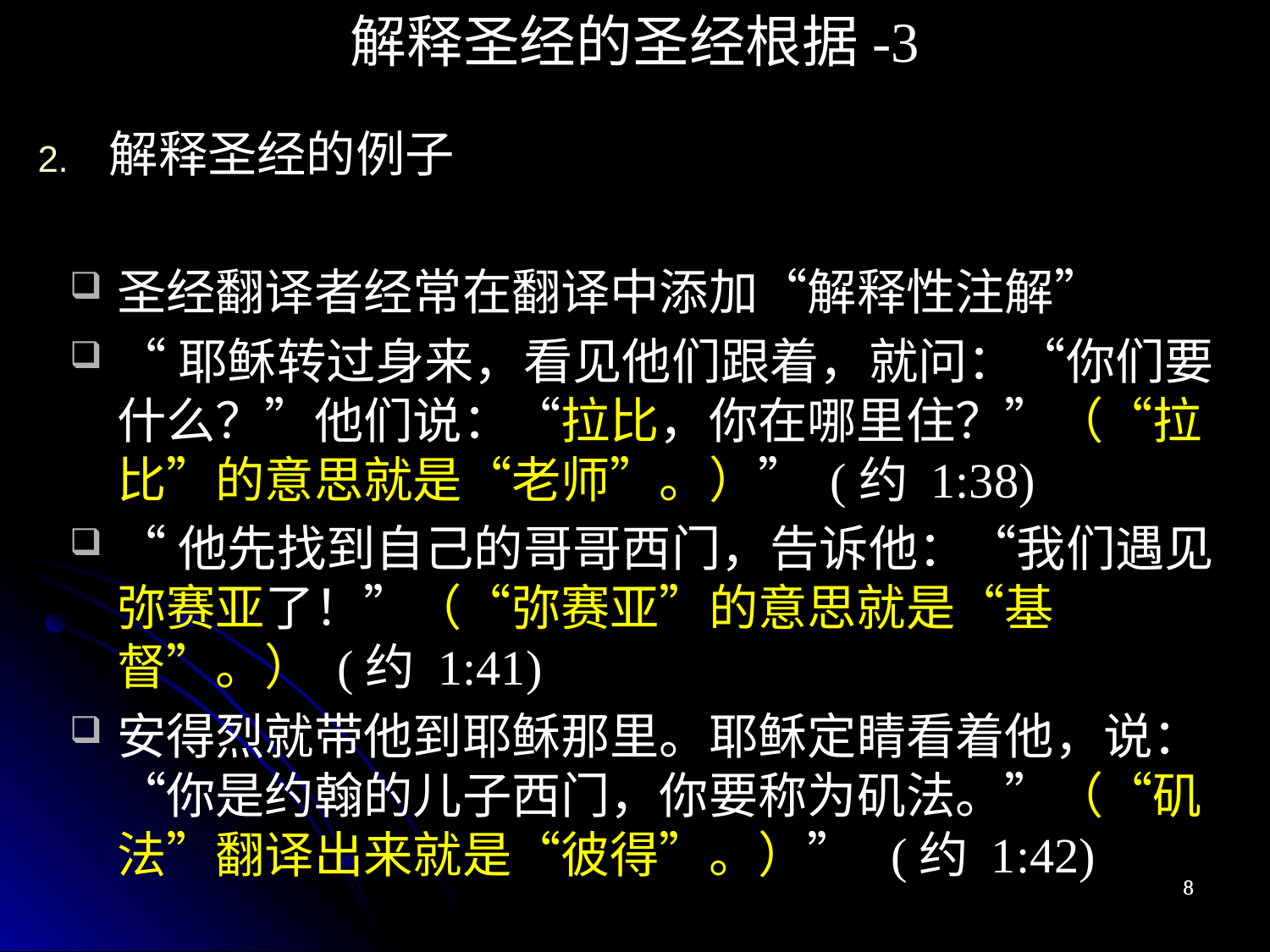

解释圣经的圣经根据-3
解释圣经的例子

圣经翻译者经常在翻译中添加“解释性注解”
“耶稣转过身来，看见他们跟着，就问：“你们要什么？”他们说：“拉比，你在哪里住？”（“拉比”的意思就是“老师”。）” (约 1:38)
“他先找到自己的哥哥西门，告诉他：“我们遇见弥赛亚了！”（“弥赛亚”的意思就是“基督”。） (约 1:41)
安得烈就带他到耶稣那里。耶稣定睛看着他，说：“你是约翰的儿子西门，你要称为矶法。”（“矶法”翻译出来就是“彼得”。）”  (约 1:42)
8
8